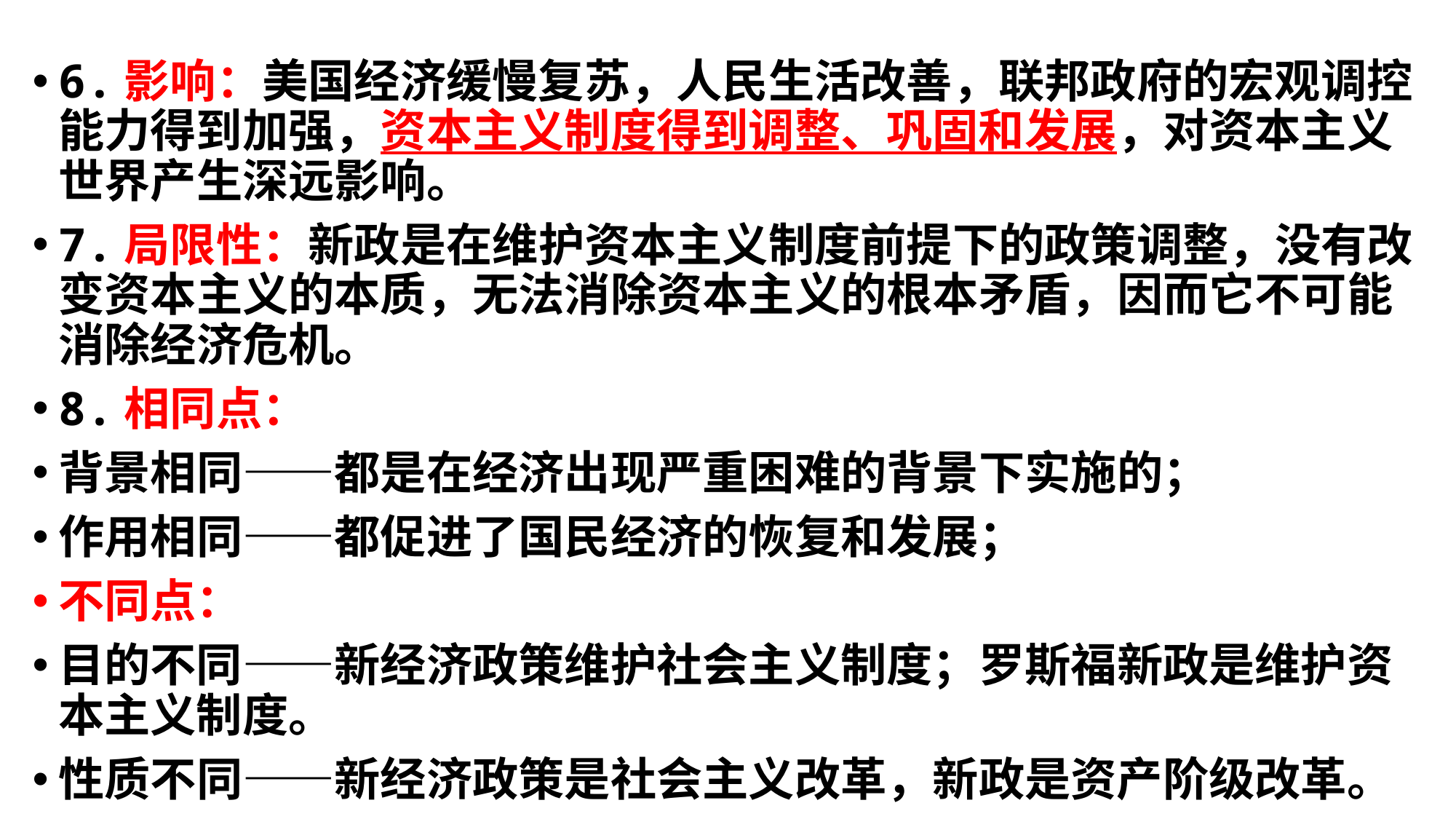

6.影响：美国经济缓慢复苏，人民生活改善，联邦政府的宏观调控能力得到加强，资本主义制度得到调整、巩固和发展，对资本主义世界产生深远影响。
7.局限性：新政是在维护资本主义制度前提下的政策调整，没有改变资本主义的本质，无法消除资本主义的根本矛盾，因而它不可能消除经济危机。
8.相同点：
背景相同——都是在经济出现严重困难的背景下实施的；
作用相同——都促进了国民经济的恢复和发展；
不同点：
目的不同——新经济政策维护社会主义制度；罗斯福新政是维护资本主义制度。
性质不同——新经济政策是社会主义改革，新政是资产阶级改革。